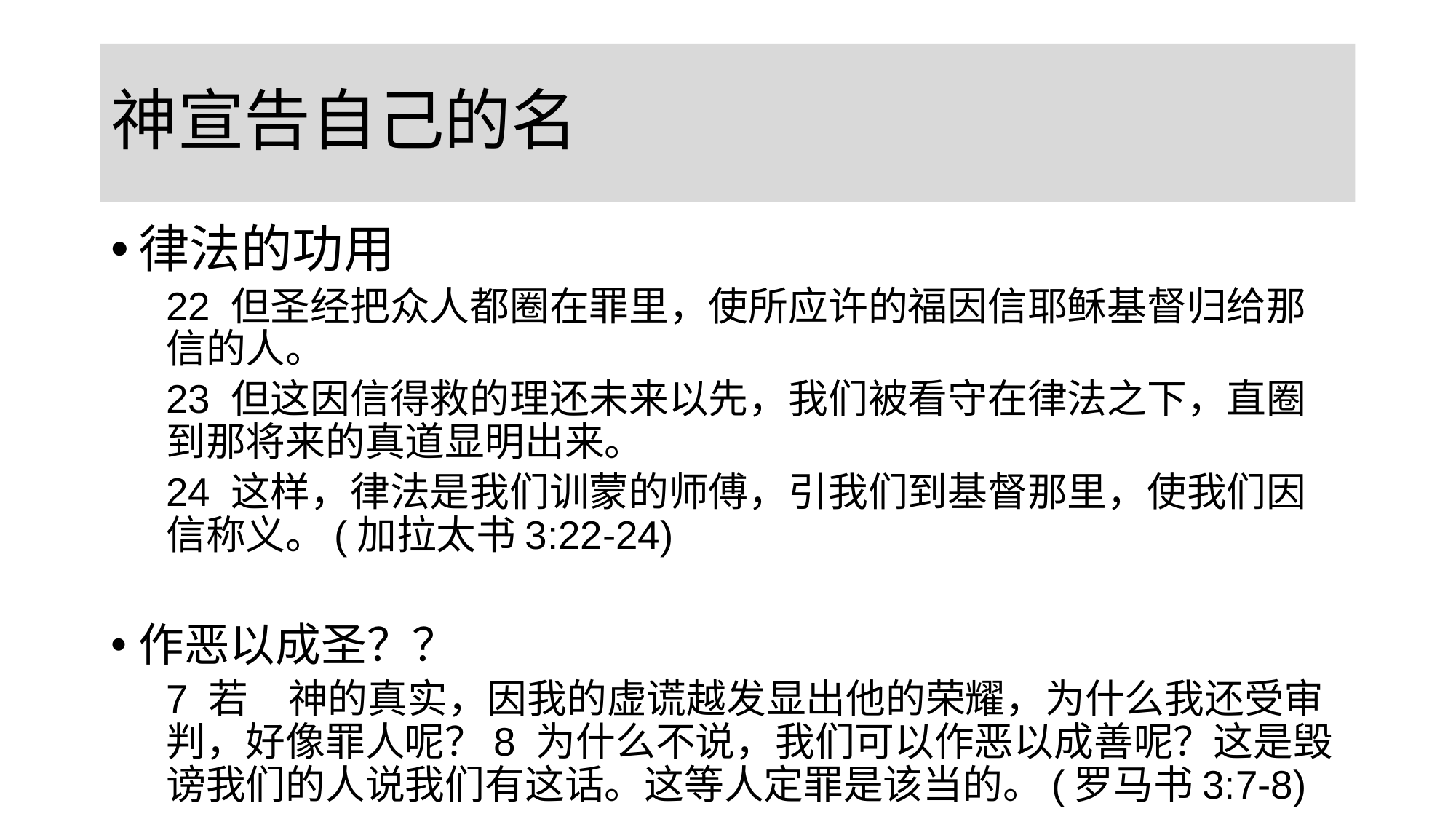

# 神宣告自己的名
律法的功用
22 但圣经把众人都圈在罪里，使所应许的福因信耶稣基督归给那信的人。
23 但这因信得救的理还未来以先，我们被看守在律法之下，直圈到那将来的真道显明出来。
24 这样，律法是我们训蒙的师傅，引我们到基督那里，使我们因信称义。(加拉太书3:22-24)

作恶以成圣？？
7 若　神的真实，因我的虚谎越发显出他的荣耀，为什么我还受审判，好像罪人呢？8 为什么不说，我们可以作恶以成善呢？这是毁谤我们的人说我们有这话。这等人定罪是该当的。(罗马书3:7-8)